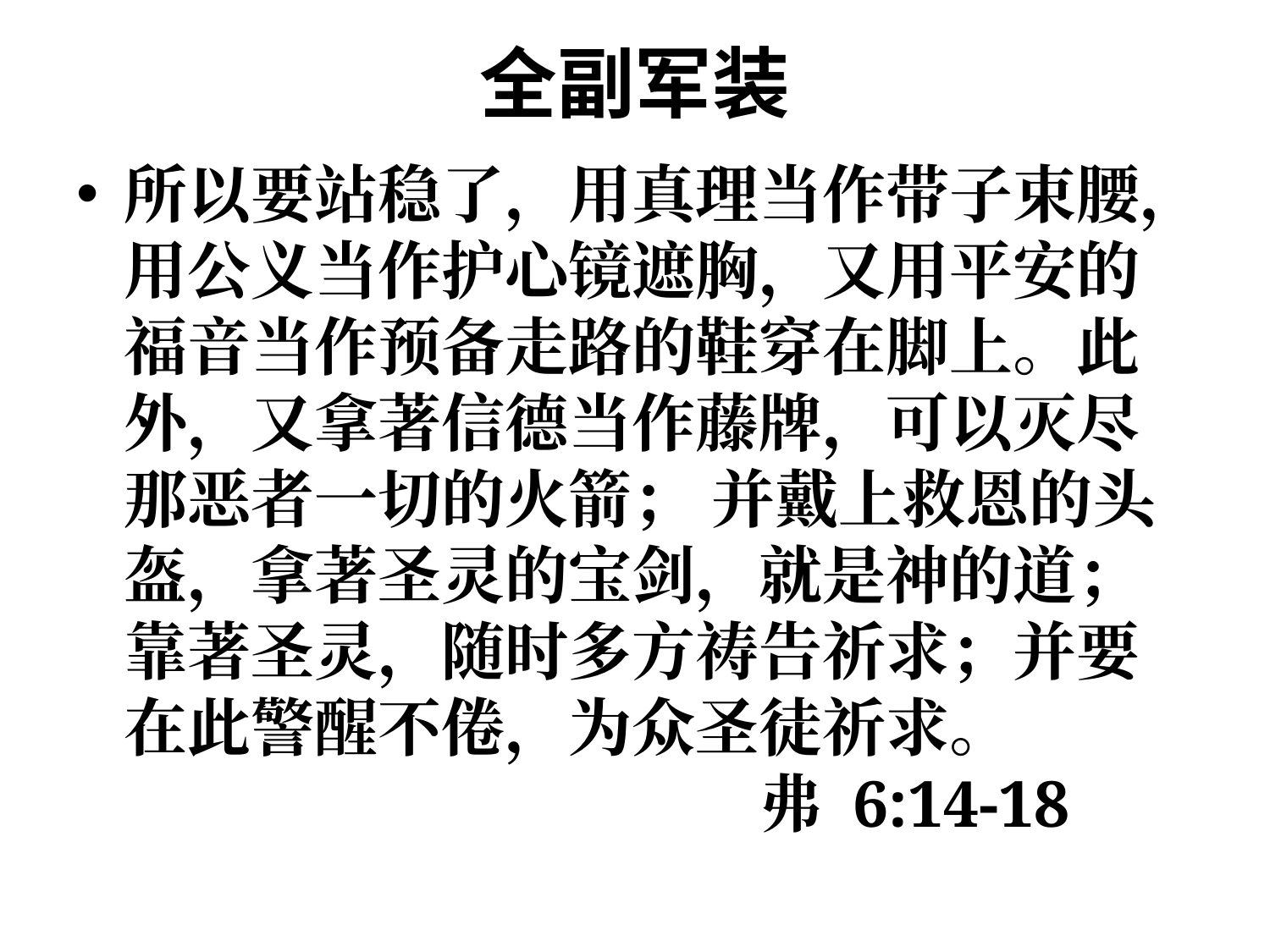

# 全副军装
所以要站稳了，用真理当作带子束腰，用公义当作护心镜遮胸，又用平安的福音当作预备走路的鞋穿在脚上。此外，又拿著信德当作藤牌，可以灭尽那恶者一切的火箭； 并戴上救恩的头盔，拿著圣灵的宝剑，就是神的道； 靠著圣灵，随时多方祷告祈求；并要在此警醒不倦，为众圣徒祈求。						弗 6:14-18